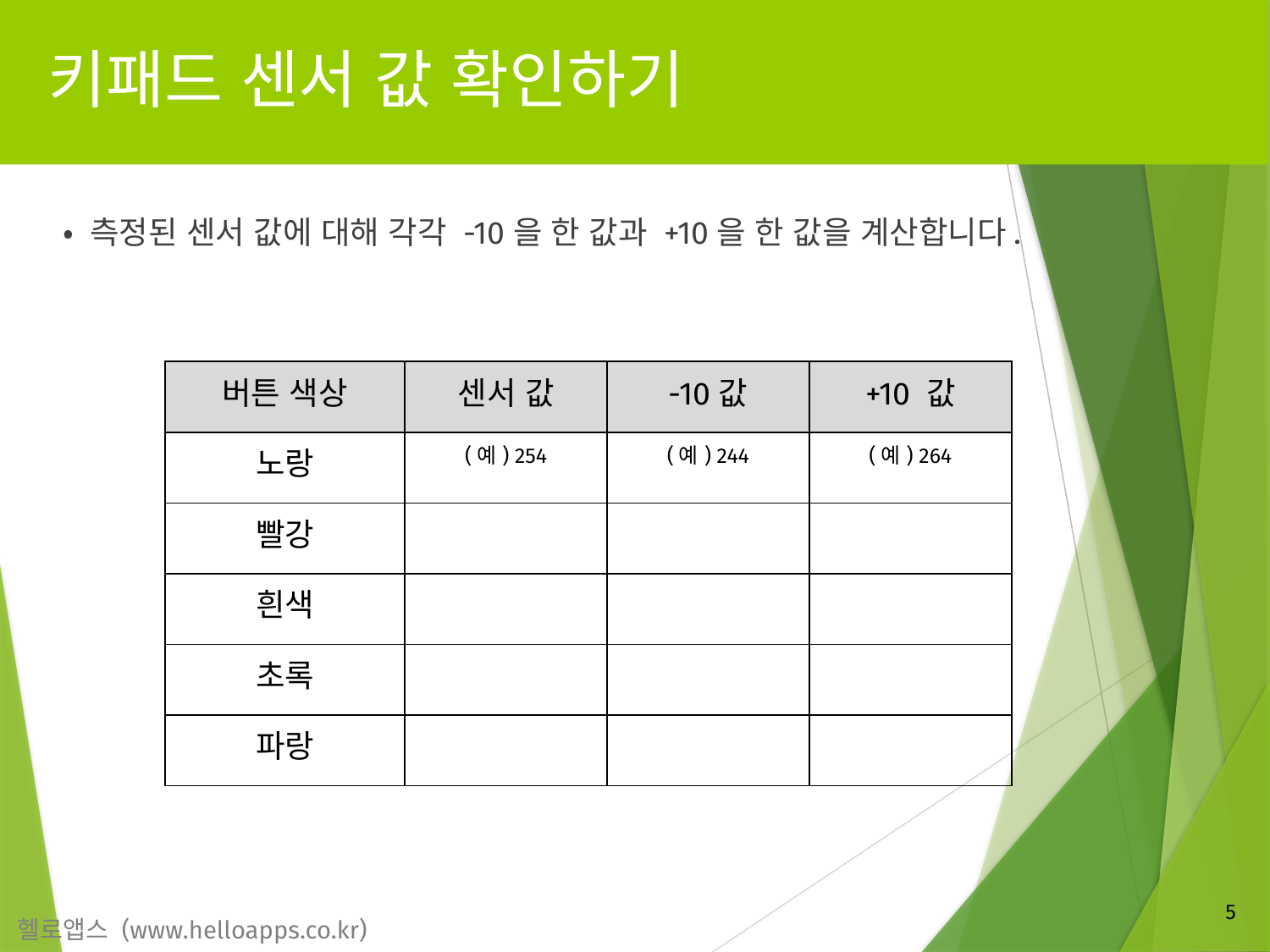

# 키패드 센서 값 확인하기
• 측정된 센서 값에 대해 각각 -10을 한 값과 +10을 한 값을 계산합니다.
| 버튼 색상 | 센서 값 | -10값 | +10 값 |
| --- | --- | --- | --- |
| 노랑 | (예) 254 | (예) 244 | (예) 264 |
| 빨강 |  |  |  |
| 흰색 |  |  |  |
| 초록 |  |  |  |
| 파랑 |  |  |  |
5